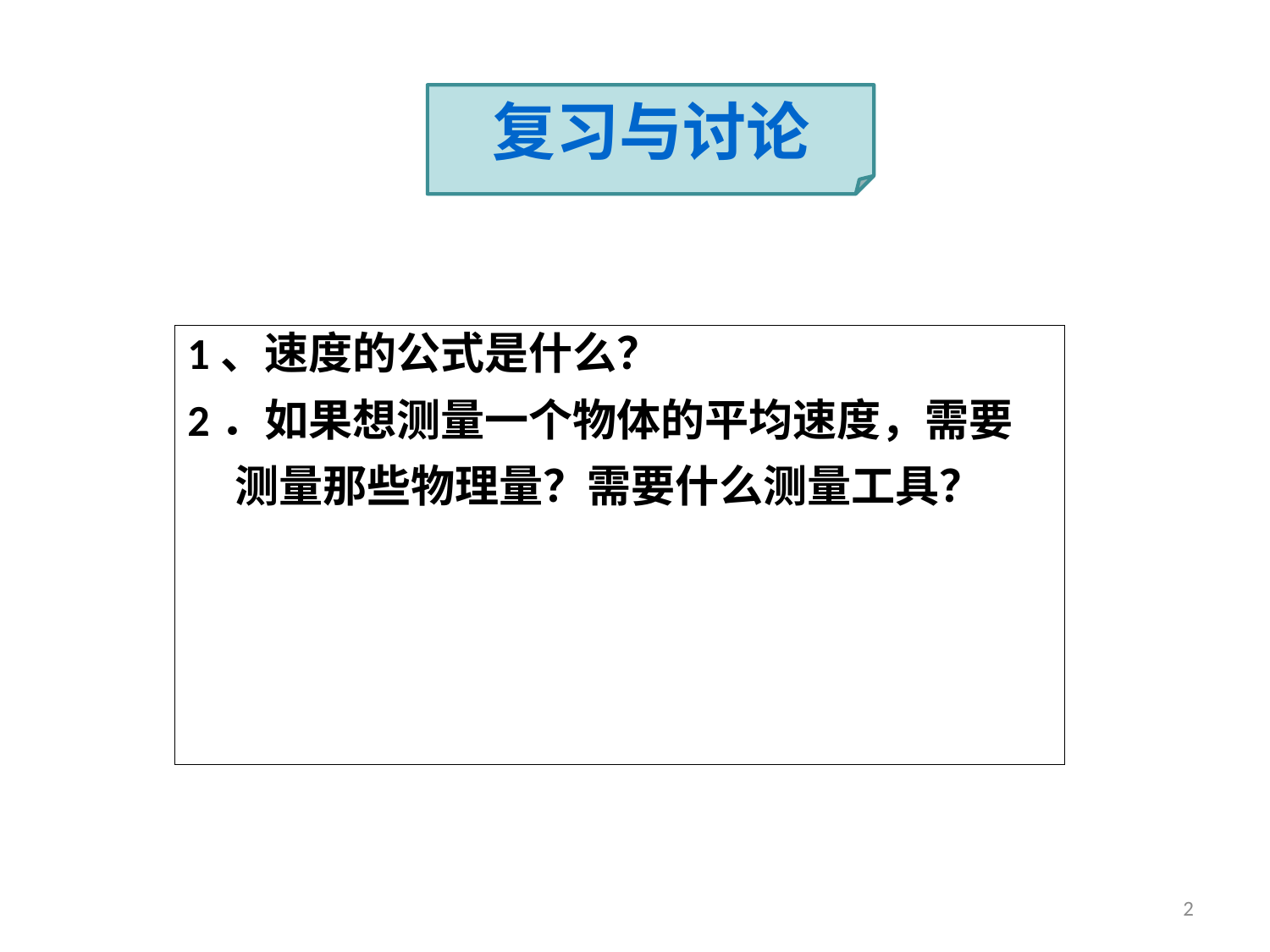

复习与讨论
1、速度的公式是什么？
2．如果想测量一个物体的平均速度，需要测量那些物理量？需要什么测量工具？

2